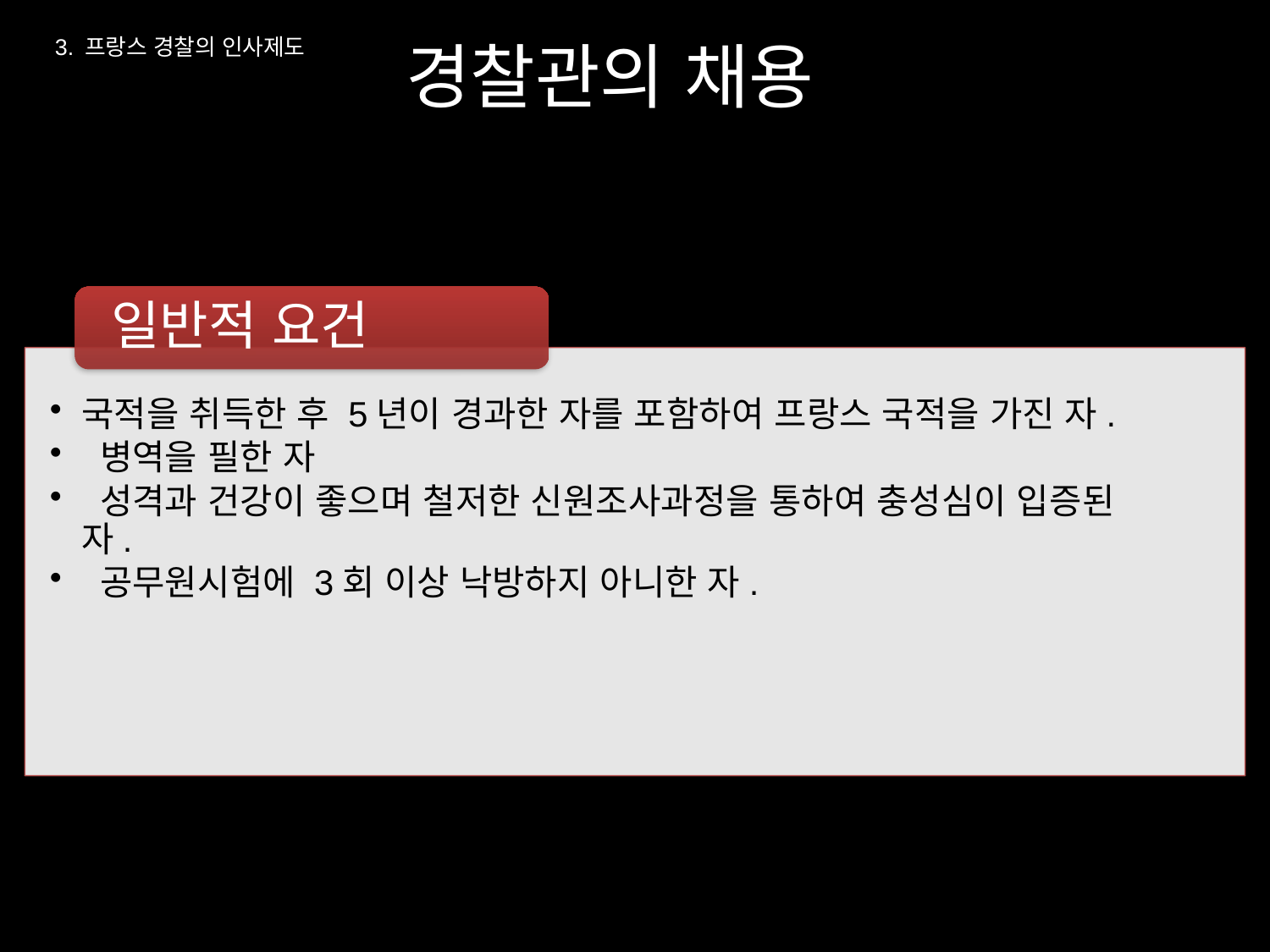

3. 프랑스 경찰의 인사제도
경찰관의 채용
국적을 취득한 후 5년이 경과한 자를 포함하여 프랑스 국적을 가진 자.
 병역을 필한 자
 성격과 건강이 좋으며 철저한 신원조사과정을 통하여 충성심이 입증된 자.
 공무원시험에 3회 이상 낙방하지 아니한 자.
일반적 요건